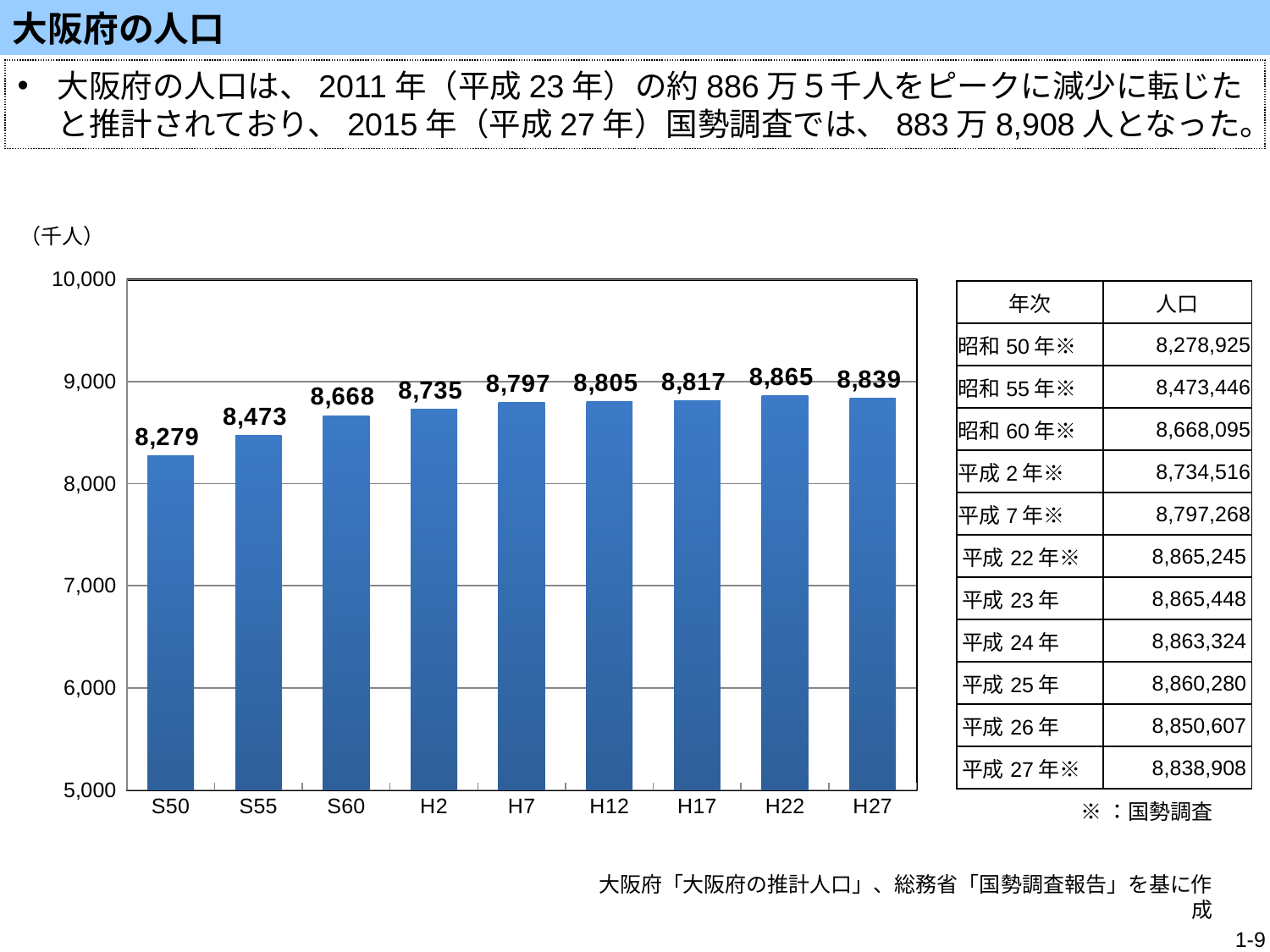

大阪府の人口
大阪府の人口は、2011年（平成23年）の約886万５千人をピークに減少に転じたと推計されており、2015年（平成27年）国勢調査では、883万8,908人となった。

### Chart

| Category |  |
|---|---|
| S50 | 8278.925 |
| S55 | 8473.446 |
| S60 | 8668.095 |
| H2 | 8734.516 |
| H7 | 8797.268 |
| H12 | 8805.081 |
| H17 | 8817.166000000001 |
| H22 | 8865.245 |
| H27 | 8838.908 |
| 年次 | 人口 |
| --- | --- |
| 昭和50年※ | 8,278,925 |
| 昭和55年※ | 8,473,446 |
| 昭和60年※ | 8,668,095 |
| 平成2年※ | 8,734,516 |
| 平成7年※ | 8,797,268 |
| 平成22年※ | 8,865,245 |
| 平成23年 | 8,865,448 |
| 平成24年 | 8,863,324 |
| 平成25年 | 8,860,280 |
| 平成26年 | 8,850,607 |
| 平成27年※ | 8,838,908 |
※：国勢調査
大阪府「大阪府の推計人口」、総務省「国勢調査報告」を基に作成
1-9